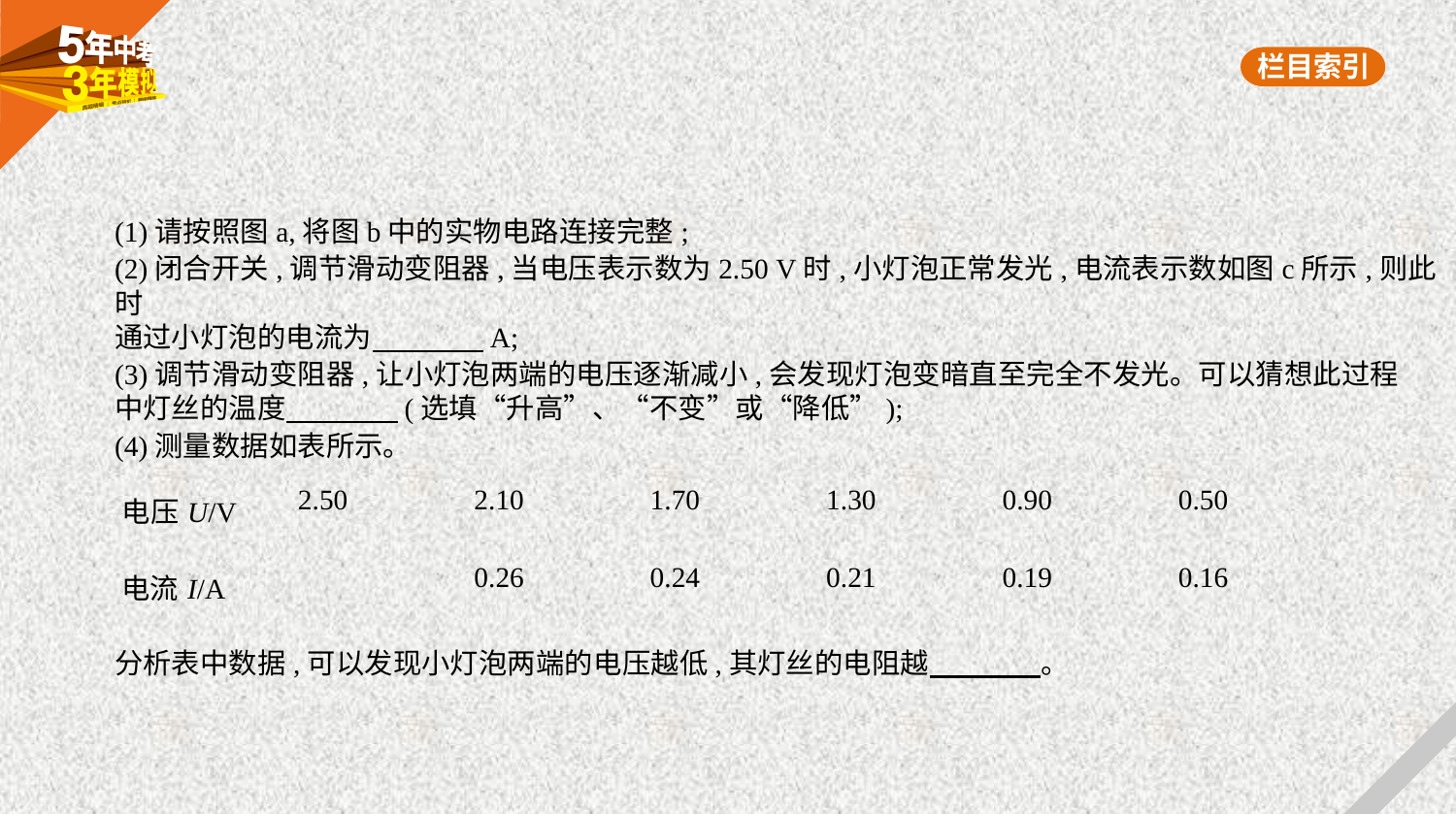

(1)请按照图a,将图b中的实物电路连接完整;
(2)闭合开关,调节滑动变阻器,当电压表示数为2.50 V时,小灯泡正常发光,电流表示数如图c所示,则此时
通过小灯泡的电流为　　　    A;
(3)调节滑动变阻器,让小灯泡两端的电压逐渐减小,会发现灯泡变暗直至完全不发光。可以猜想此过程
中灯丝的温度　　　    (选填“升高”、“不变”或“降低”);
(4)测量数据如表所示。
| 电压U/V | 2.50 | 2.10 | 1.70 | 1.30 | 0.90 | 0.50 |
| --- | --- | --- | --- | --- | --- | --- |
| 电流I/A |  | 0.26 | 0.24 | 0.21 | 0.19 | 0.16 |
分析表中数据,可以发现小灯泡两端的电压越低,其灯丝的电阻越　　　    。